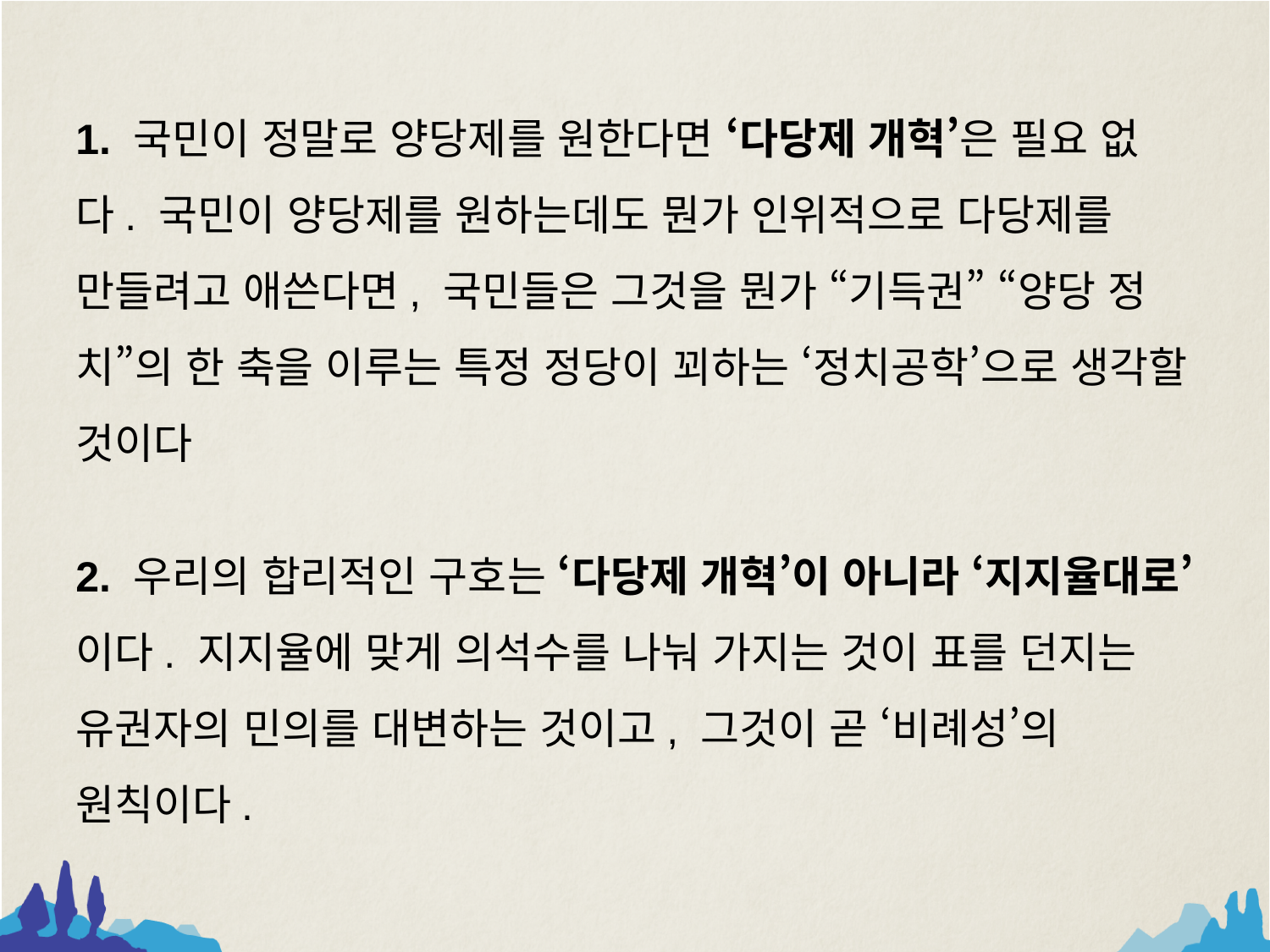

1. 국민이 정말로 양당제를 원한다면 ‘다당제 개혁’은 필요 없다. 국민이 양당제를 원하는데도 뭔가 인위적으로 다당제를 만들려고 애쓴다면, 국민들은 그것을 뭔가 “기득권” “양당 정치”의 한 축을 이루는 특정 정당이 꾀하는 ‘정치공학’으로 생각할 것이다

2. 우리의 합리적인 구호는 ‘다당제 개혁’이 아니라 ‘지지율대로’이다. 지지율에 맞게 의석수를 나눠 가지는 것이 표를 던지는 유권자의 민의를 대변하는 것이고, 그것이 곧 ‘비례성’의 원칙이다.